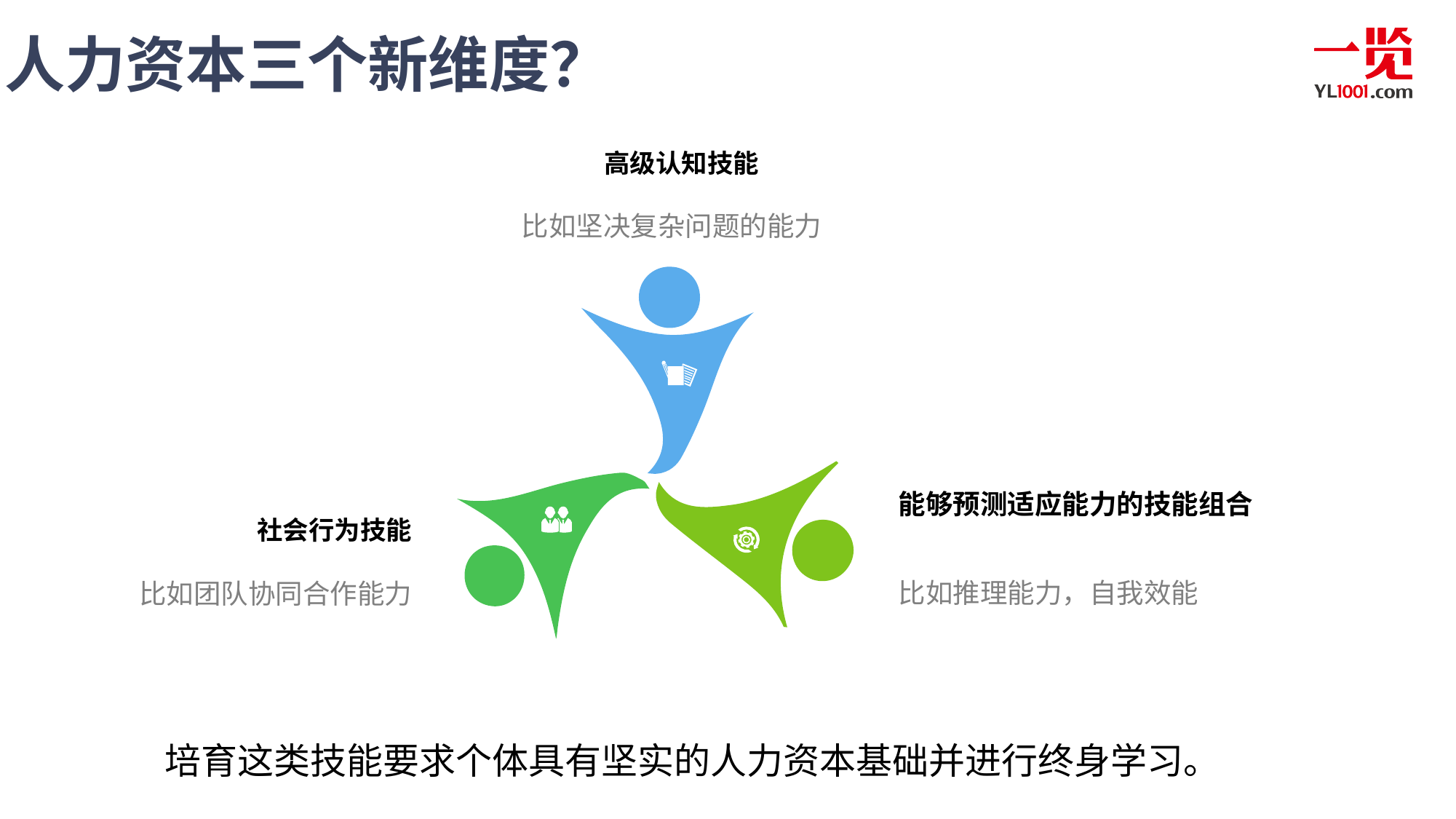

人力资本三个新维度？
高级认知技能
比如坚决复杂问题的能力

能够预测适应能力的技能组合

社会行为技能

比如推理能力，自我效能
比如团队协同合作能力
培育这类技能要求个体具有坚实的人力资本基础并进行终身学习。